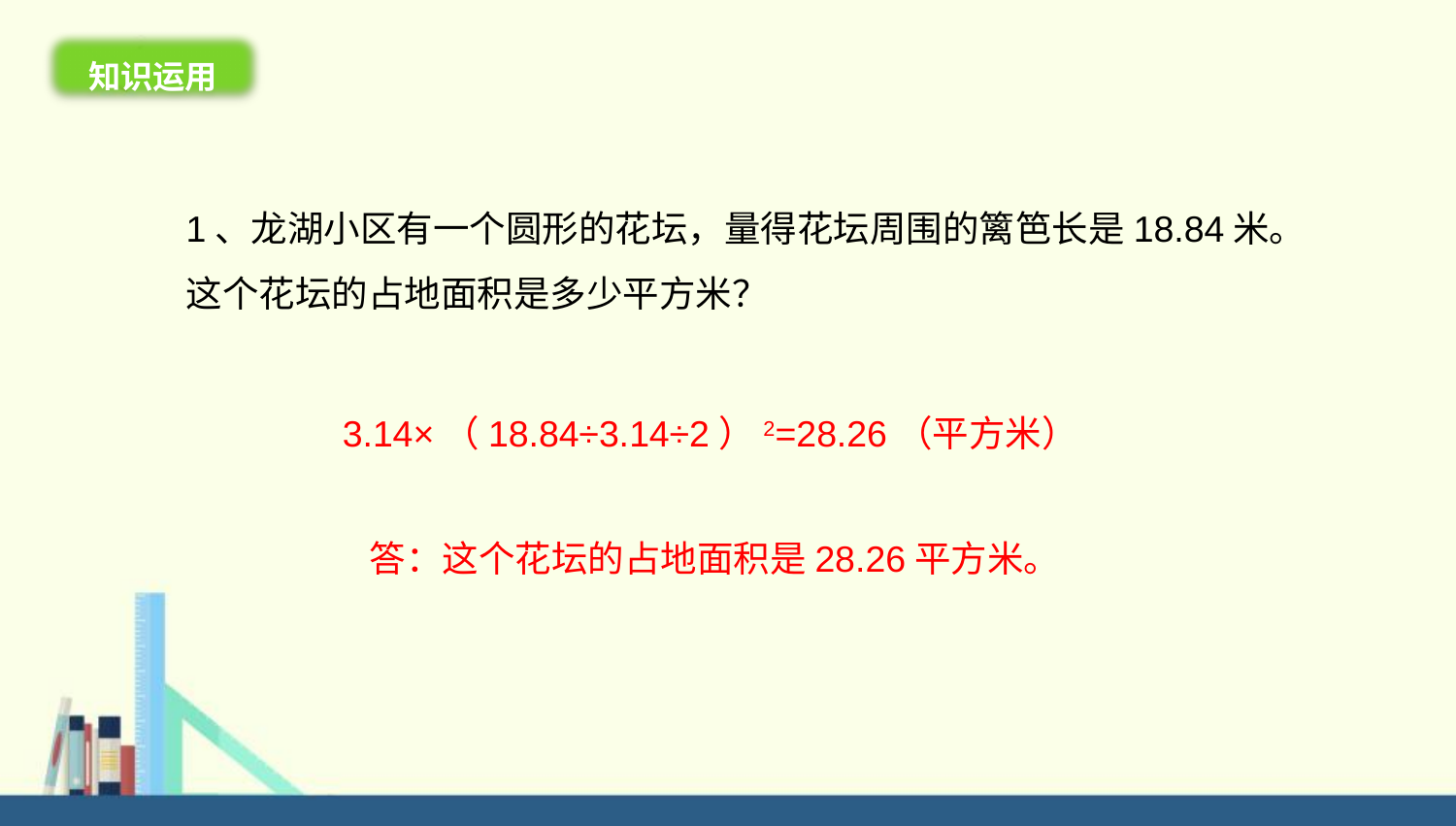

知识运用
1、龙湖小区有一个圆形的花坛，量得花坛周围的篱笆长是18.84米。这个花坛的占地面积是多少平方米？
3.14×（18.84÷3.14÷2）2=28.26（平方米）
答：这个花坛的占地面积是28.26平方米。